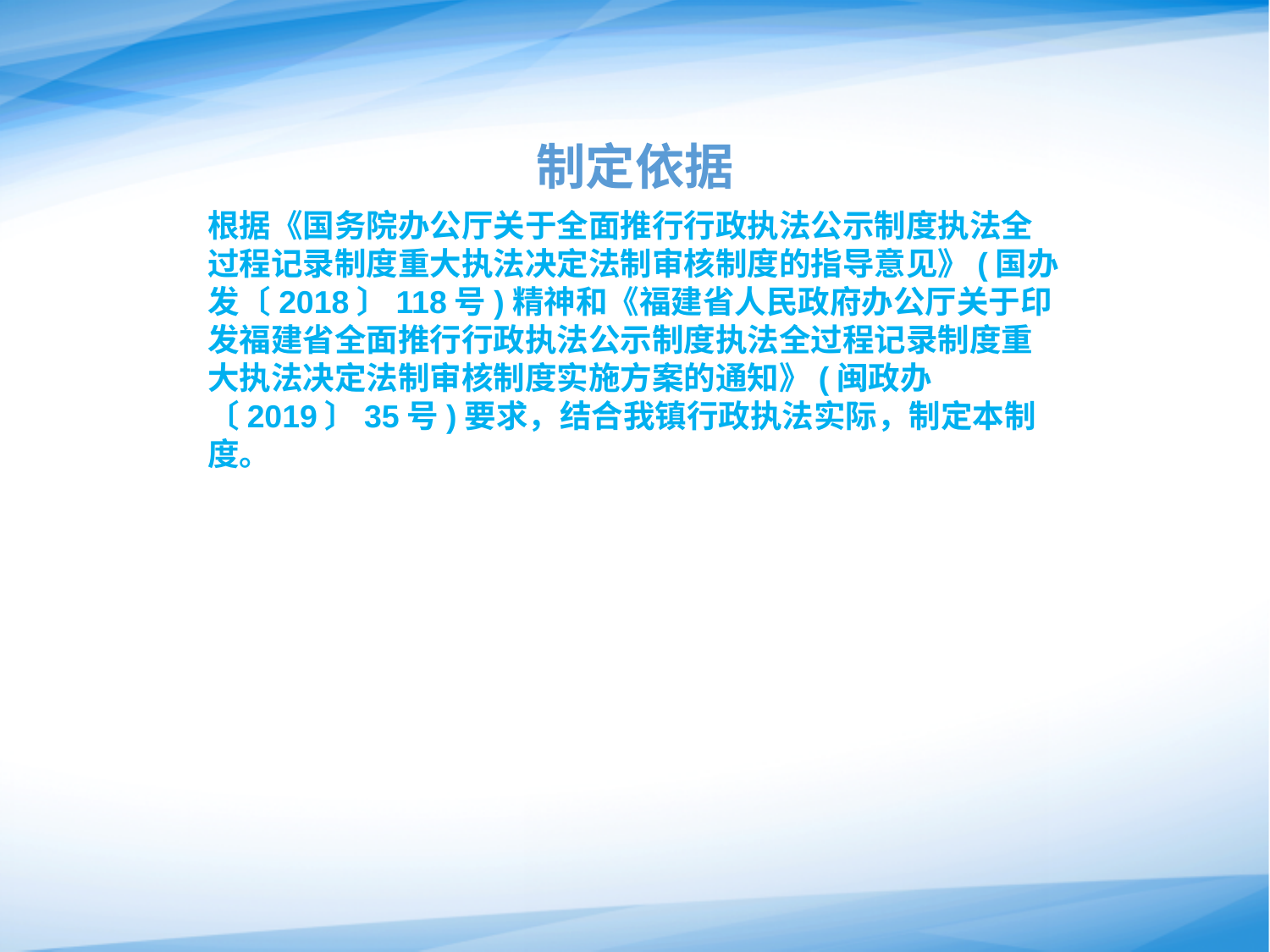

# 制定依据
根据《国务院办公厅关于全面推行行政执法公示制度执法全过程记录制度重大执法决定法制审核制度的指导意见》(国办发〔2018〕118号)精神和《福建省人民政府办公厅关于印发福建省全面推行行政执法公示制度执法全过程记录制度重大执法决定法制审核制度实施方案的通知》(闽政办〔2019〕35号)要求，结合我镇行政执法实际，制定本制度。